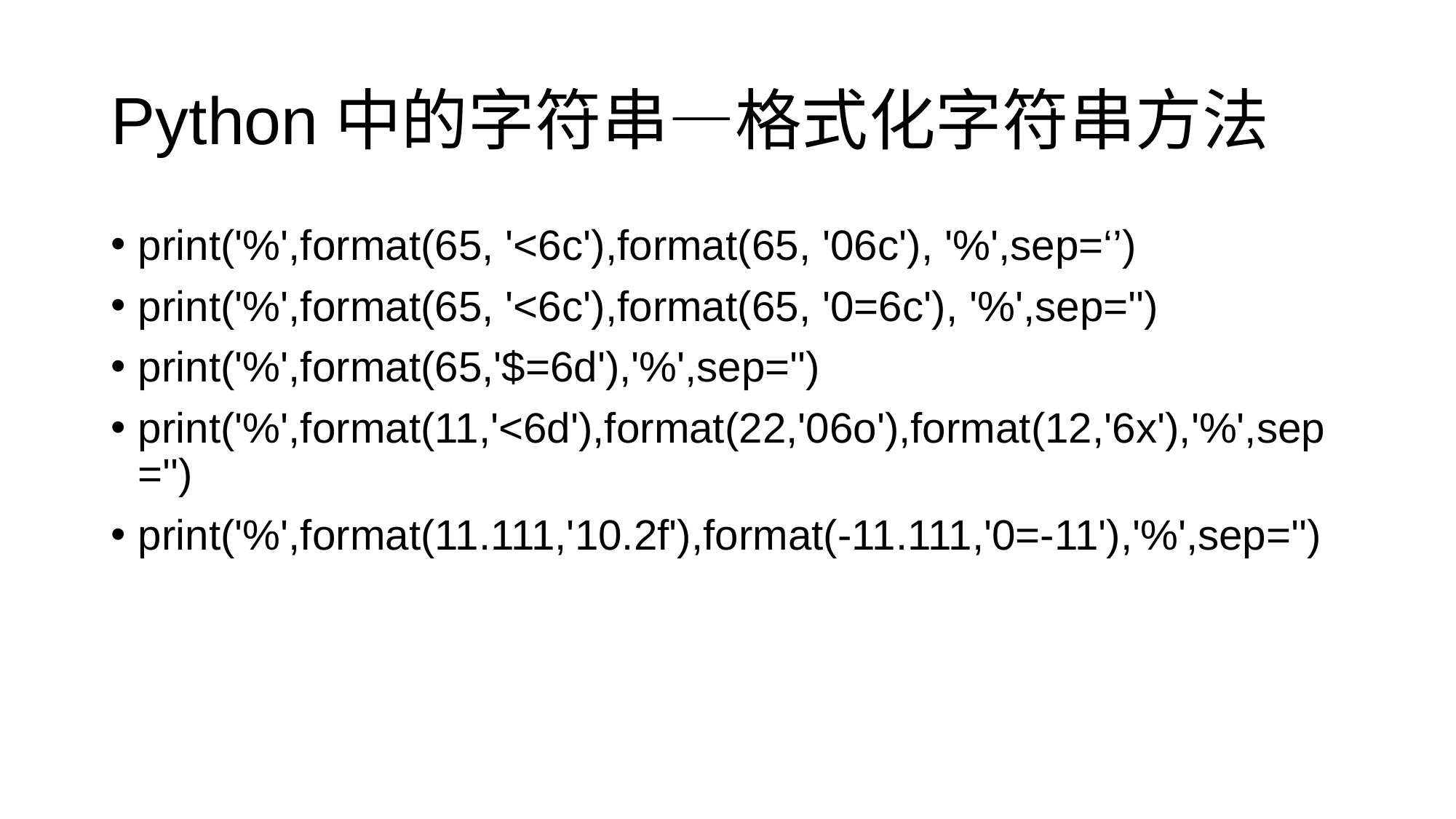

# Python中的字符串—格式化字符串方法
print('%',format(65, '<6c'),format(65, '06c'), '%',sep=‘’)
print('%',format(65, '<6c'),format(65, '0=6c'), '%',sep='')
print('%',format(65,'$=6d'),'%',sep='')
print('%',format(11,'<6d'),format(22,'06o'),format(12,'6x'),'%',sep='')
print('%',format(11.111,'10.2f'),format(-11.111,'0=-11'),'%',sep='')